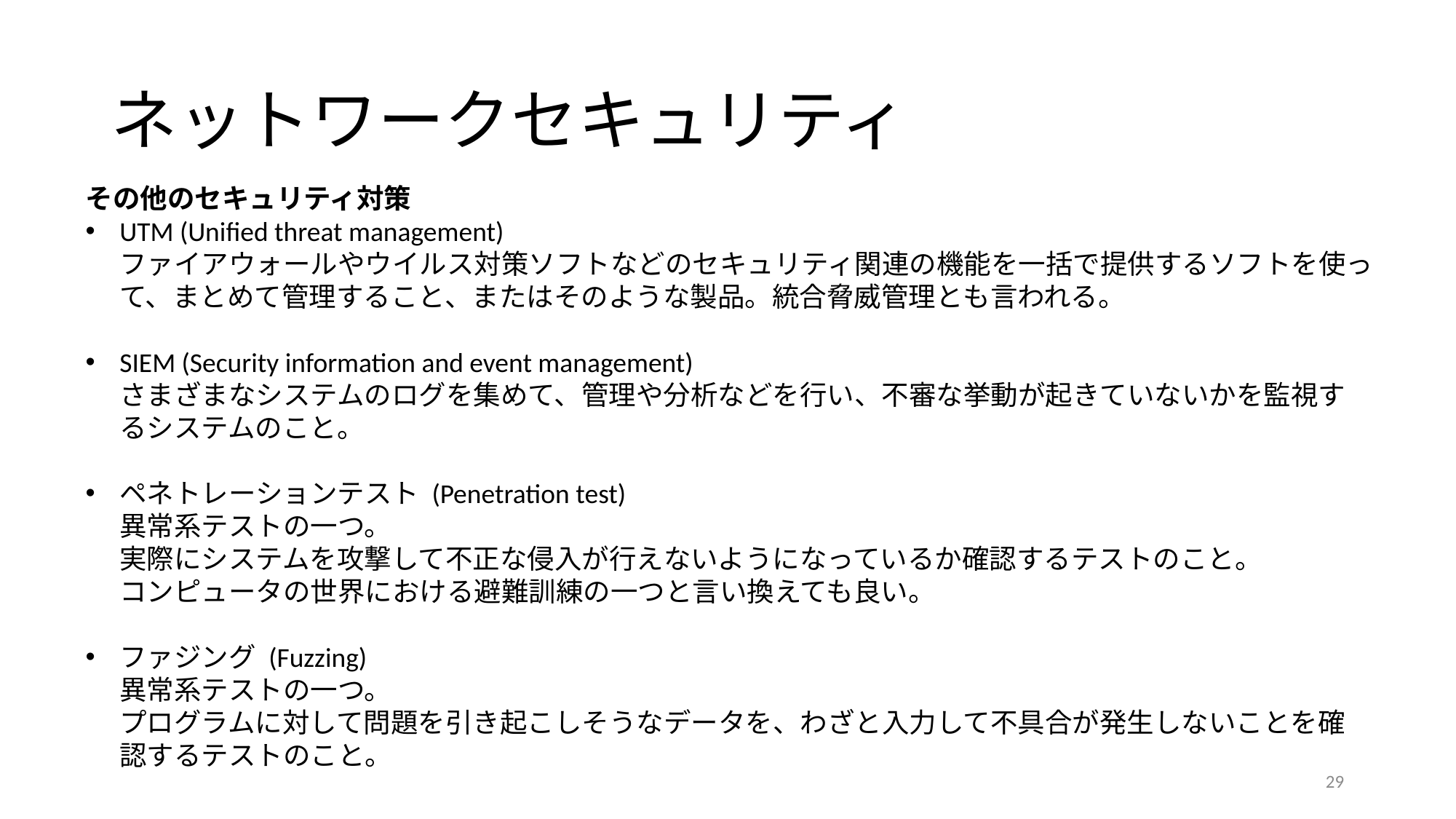

# ネットワークセキュリティ
その他のセキュリティ対策
UTM (Unified threat management)
ファイアウォールやウイルス対策ソフトなどのセキュリティ関連の機能を一括で提供するソフトを使って、まとめて管理すること、またはそのような製品。統合脅威管理とも言われる。
SIEM (Security information and event management)
さまざまなシステムのログを集めて、管理や分析などを行い、不審な挙動が起きていないかを監視するシステムのこと。

ペネトレーションテスト (Penetration test)
異常系テストの一つ。
実際にシステムを攻撃して不正な侵入が行えないようになっているか確認するテストのこと。
コンピュータの世界における避難訓練の一つと言い換えても良い。
ファジング (Fuzzing)
異常系テストの一つ。
プログラムに対して問題を引き起こしそうなデータを、わざと入力して不具合が発生しないことを確認するテストのこと。
29